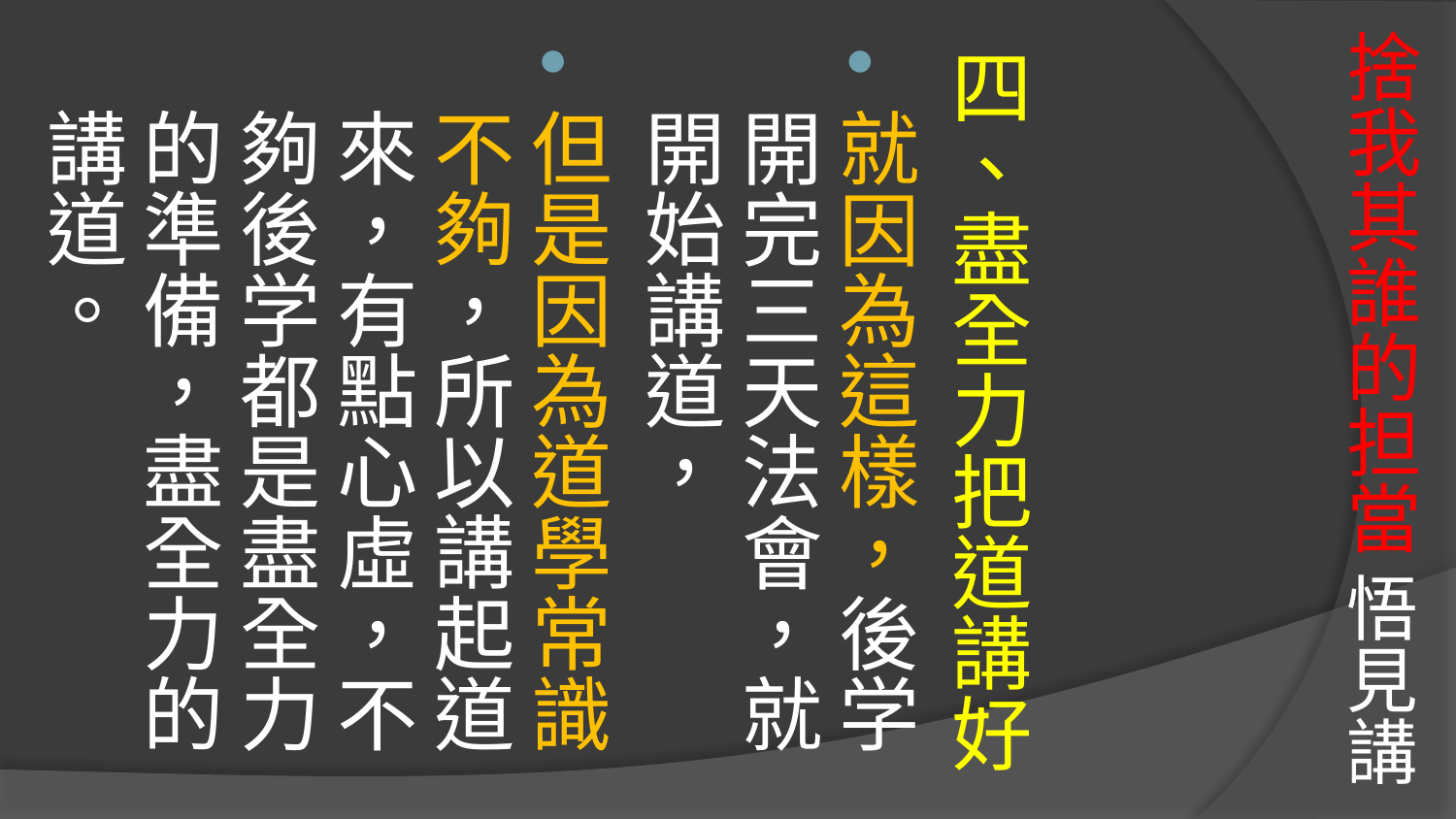

# 捨我其誰的担當 悟見講
四、盡全力把道講好
就因為這樣，後学開完三天法會，就開始講道，
但是因為道學常識不夠，所以講起道來，有點心虛，不夠後学都是盡全力的準備，盡全力的講道。